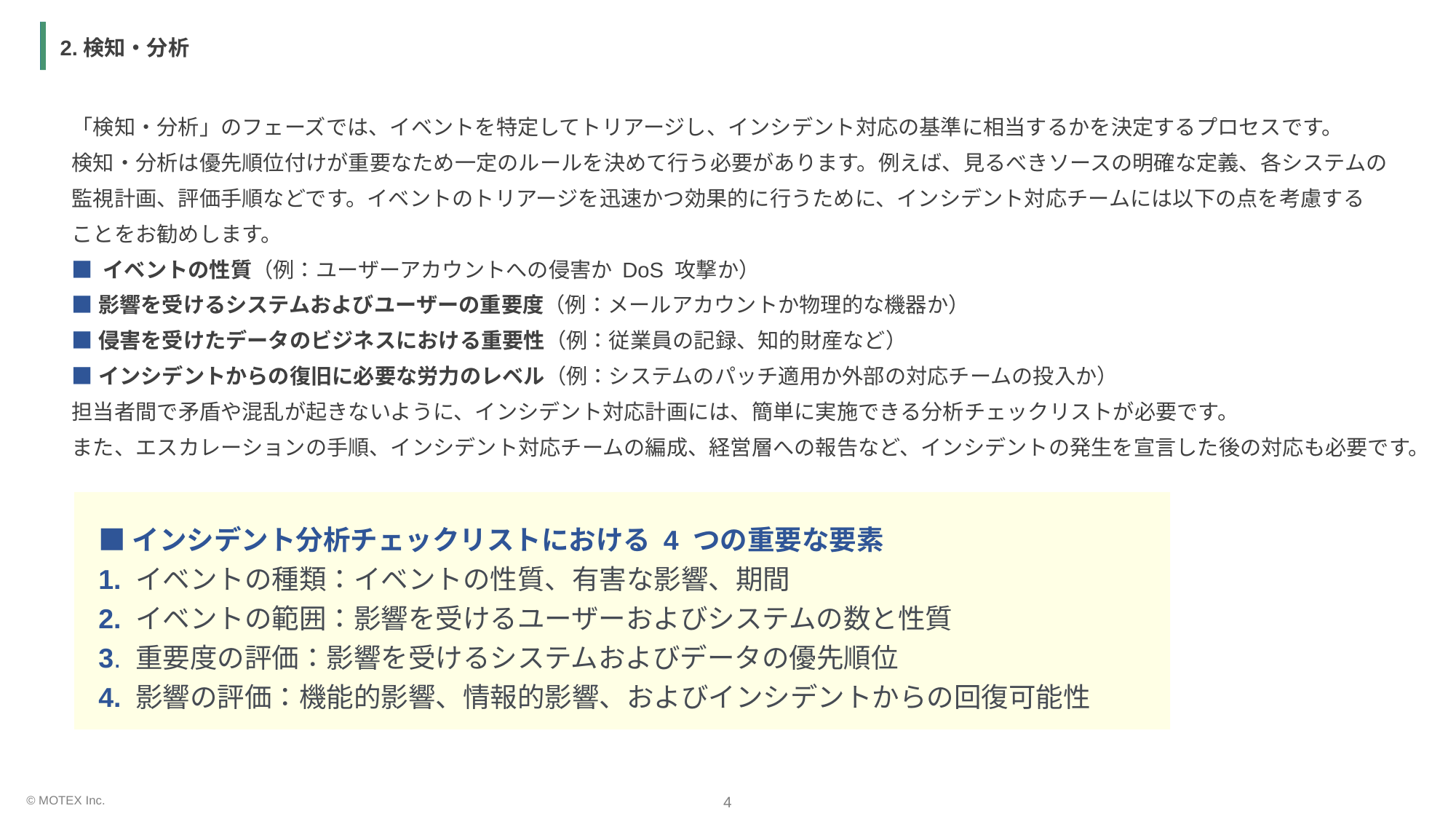

2.検知・分析
「検知・分析」のフェーズでは、イベントを特定してトリアージし、インシデント対応の基準に相当するかを決定するプロセスです。
検知・分析は優先順位付けが重要なため一定のルールを決めて行う必要があります。例えば、見るべきソースの明確な定義、各システムの
監視計画、評価手順などです。イベントのトリアージを迅速かつ効果的に行うために、インシデント対応チームには以下の点を考慮する
ことをお勧めします。
■ イベントの性質（例：ユーザーアカウントへの侵害か DoS 攻撃か）
■影響を受けるシステムおよびユーザーの重要度（例：メールアカウントか物理的な機器か）
■侵害を受けたデータのビジネスにおける重要性（例：従業員の記録、知的財産など）
■インシデントからの復旧に必要な労力のレベル（例：システムのパッチ適用か外部の対応チームの投入か）
担当者間で矛盾や混乱が起きないように、インシデント対応計画には、簡単に実施できる分析チェックリストが必要です。
また、エスカレーションの手順、インシデント対応チームの編成、経営層への報告など、インシデントの発生を宣言した後の対応も必要です。

■インシデント分析チェックリストにおける 4 つの重要な要素
1. イベントの種類：イベントの性質、有害な影響、期間
2. イベントの範囲：影響を受けるユーザーおよびシステムの数と性質
3. 重要度の評価：影響を受けるシステムおよびデータの優先順位
4. 影響の評価：機能的影響、情報的影響、およびインシデントからの回復可能性